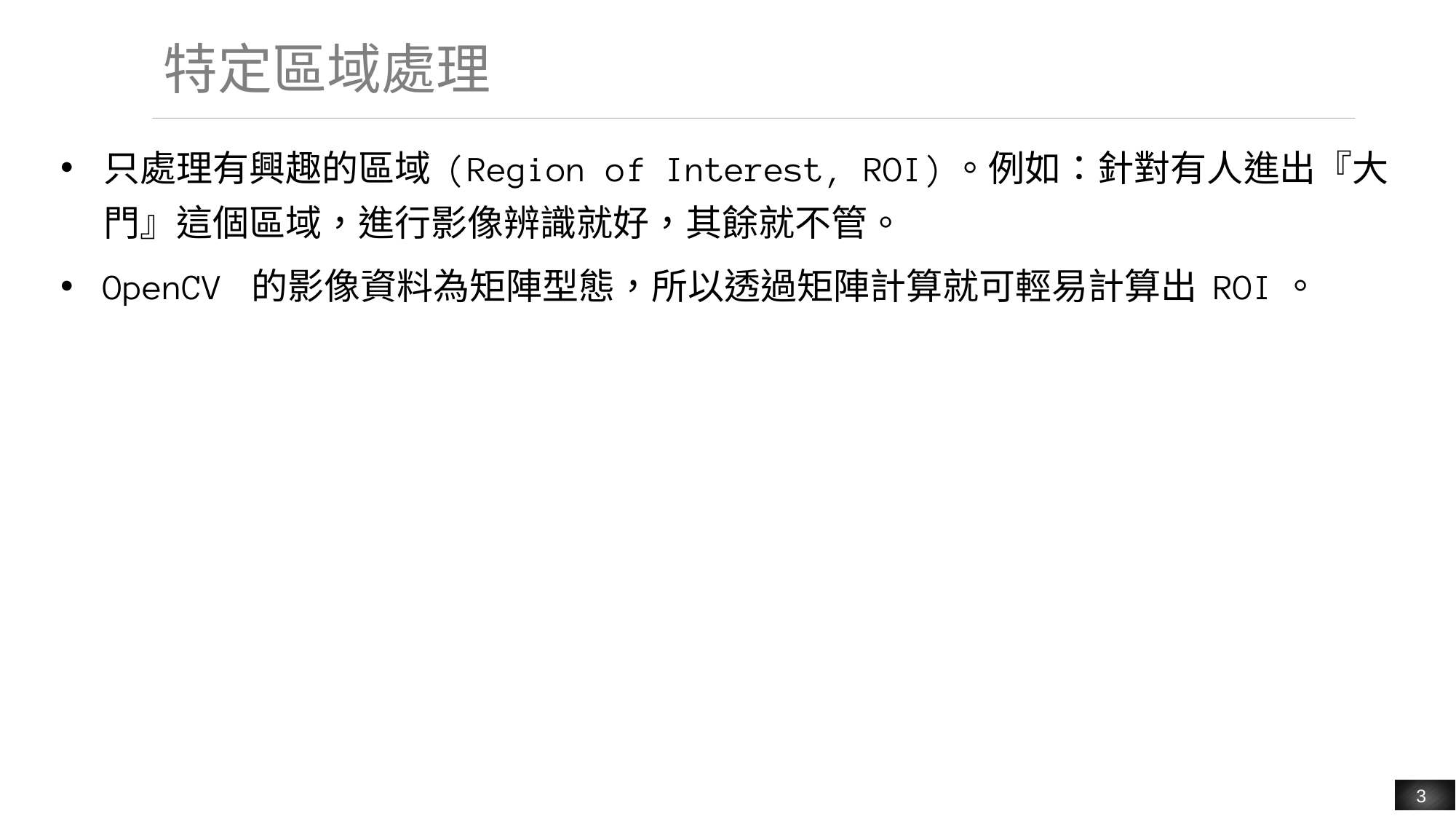

# 特定區域處理
只處理有興趣的區域 (Region of Interest, ROI)。例如：針對有人進出『大門』這個區域，進行影像辨識就好，其餘就不管。
OpenCV 的影像資料為矩陣型態，所以透過矩陣計算就可輕易計算出 ROI。